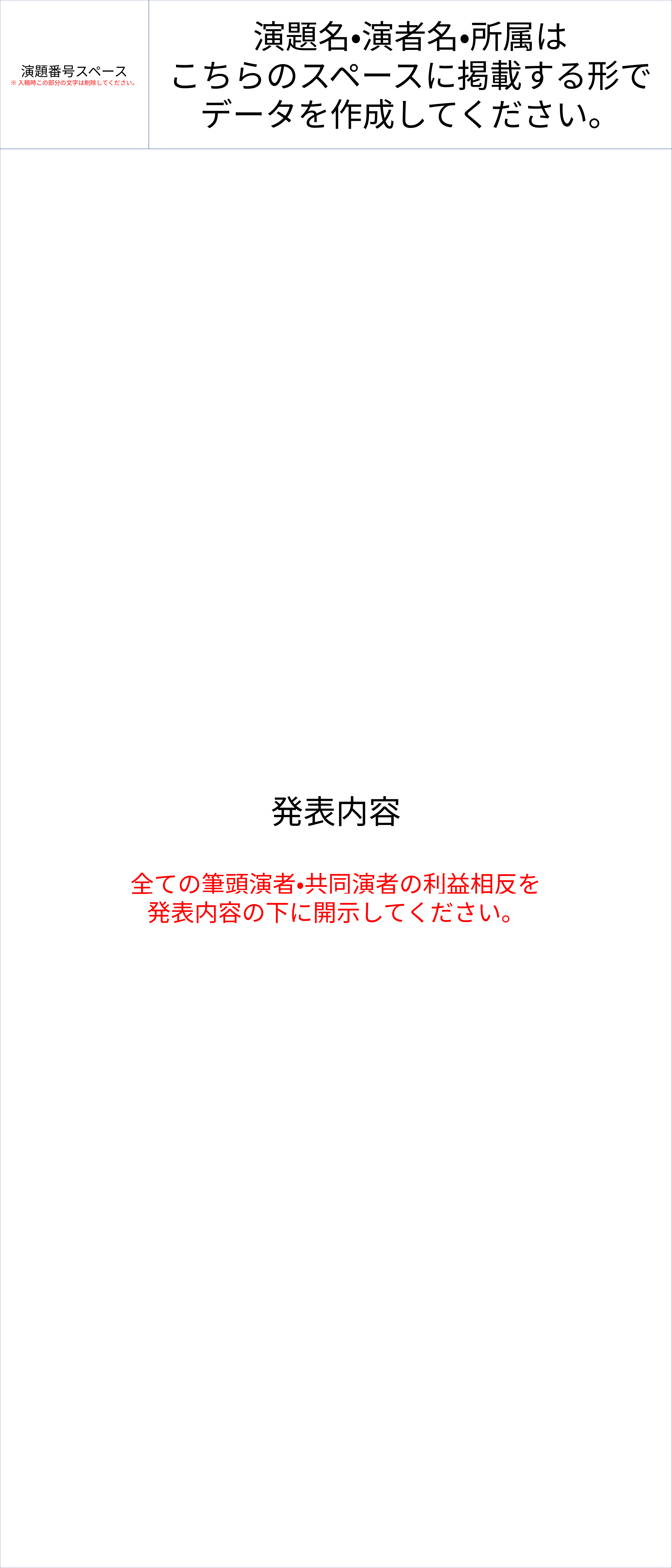

演題名・演者名・所属は
こちらのスペースに掲載する形でデータを作成してください。
演題番号スペース
※入稿時この部分の文字は削除してください。
発表内容

全ての筆頭演者・共同演者の利益相反を
発表内容の下に開示してください。